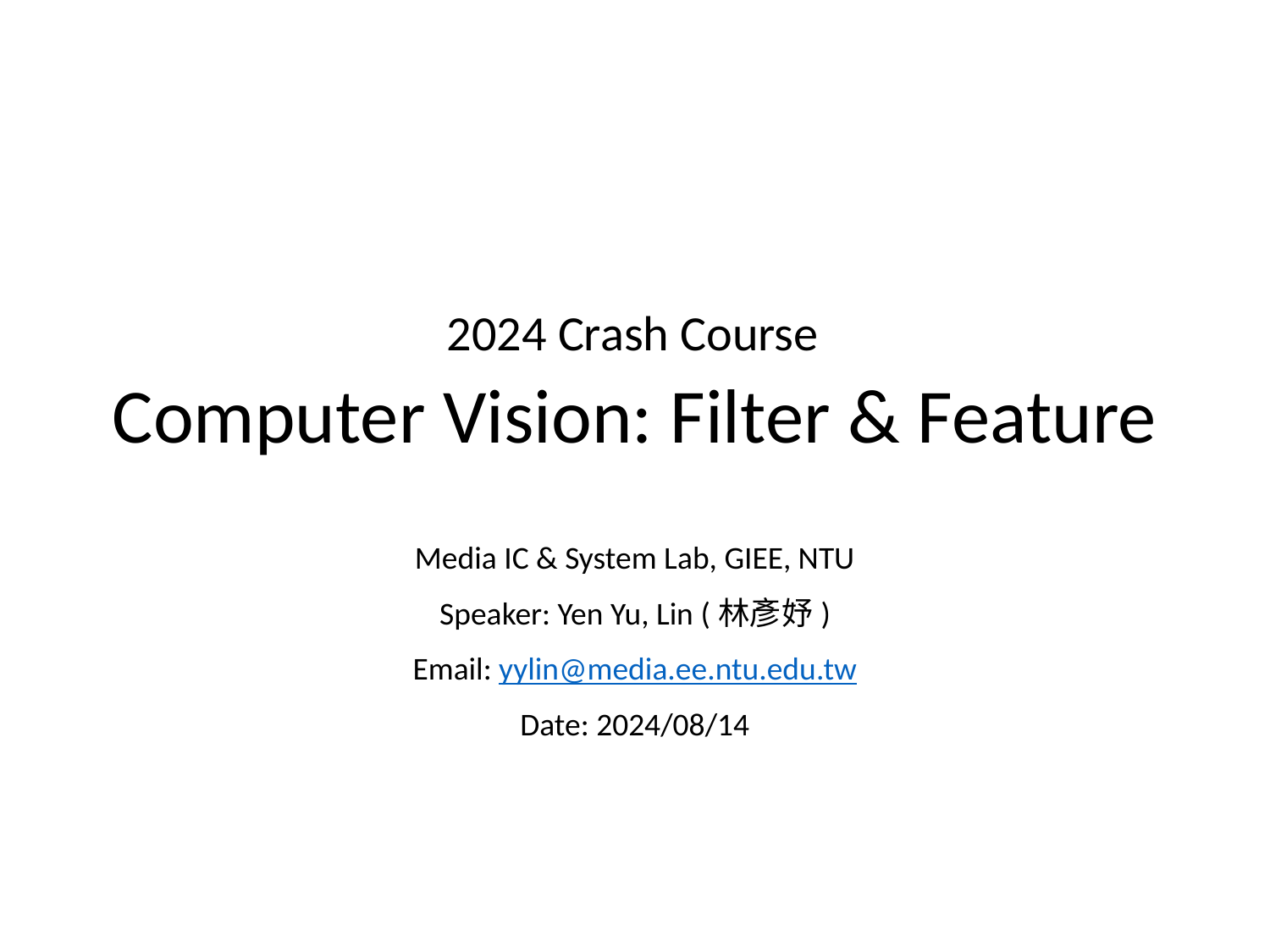

# Computer Vision: Filter & Feature
2024 Crash Course
Media IC & System Lab, GIEE, NTU
Speaker: Yen Yu, Lin (林彥妤)
Email: yylin@media.ee.ntu.edu.tw
Date: 2024/08/14